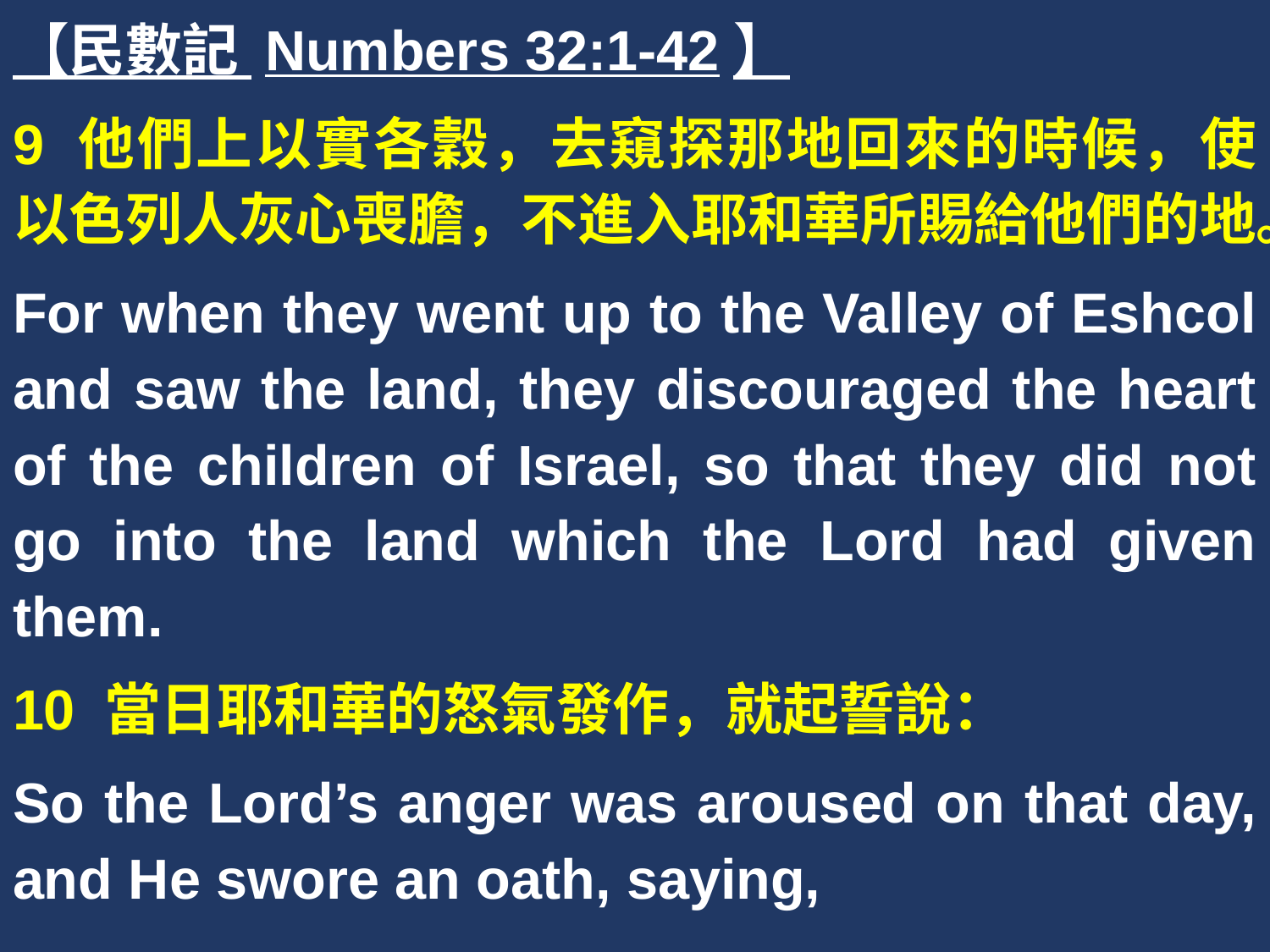

【民數記 Numbers 32:1-42】
9 他們上以實各穀，去窺探那地回來的時候，使以色列人灰心喪膽，不進入耶和華所賜給他們的地。
For when they went up to the Valley of Eshcol and saw the land, they discouraged the heart of the children of Israel, so that they did not go into the land which the Lord had given them.
10 當日耶和華的怒氣發作，就起誓說：
So the Lord’s anger was aroused on that day, and He swore an oath, saying,